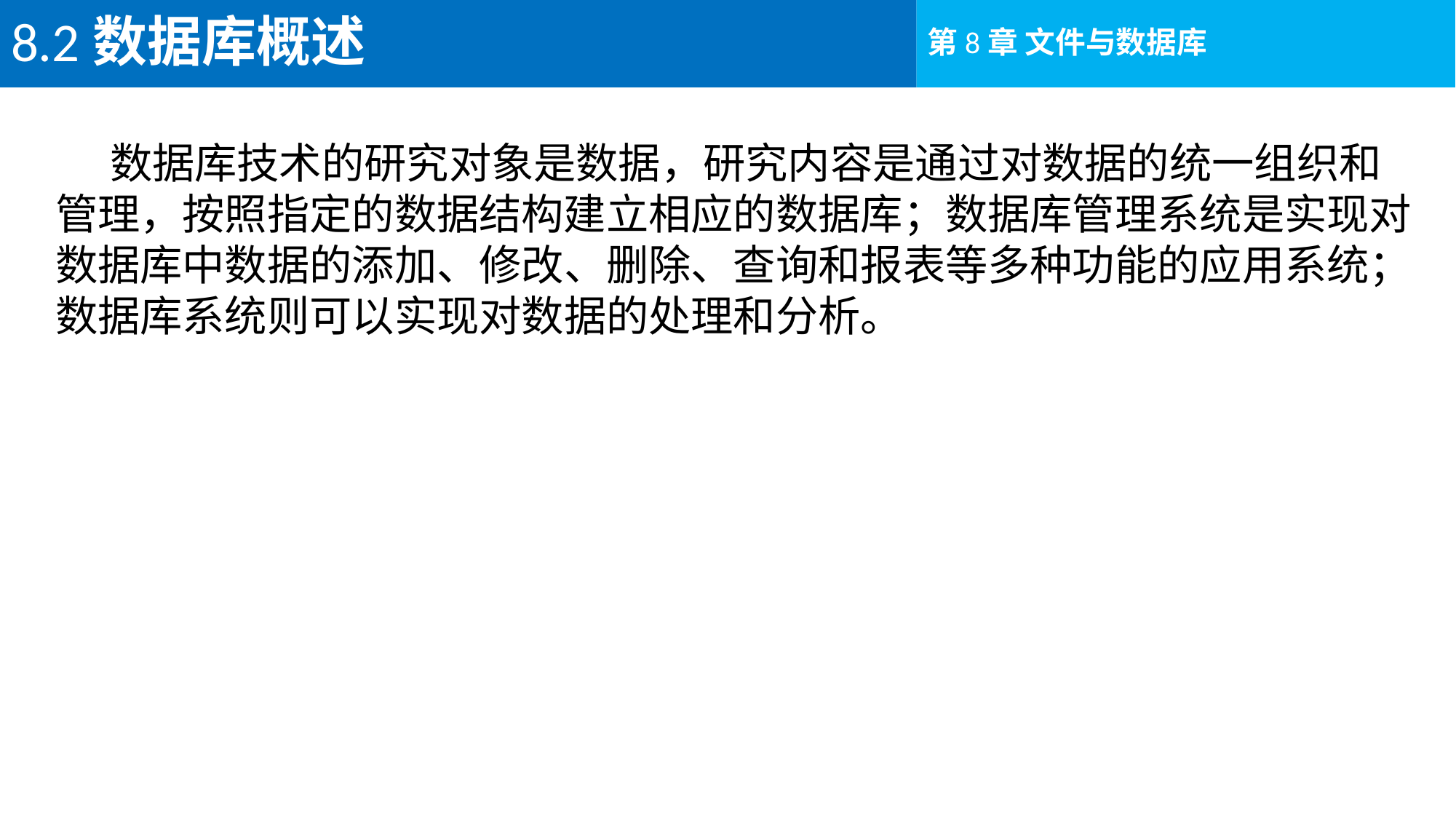

# 8.2数据库概述
数据库技术的研究对象是数据，研究内容是通过对数据的统一组织和管理，按照指定的数据结构建立相应的数据库；数据库管理系统是实现对数据库中数据的添加、修改、删除、查询和报表等多种功能的应用系统；数据库系统则可以实现对数据的处理和分析。